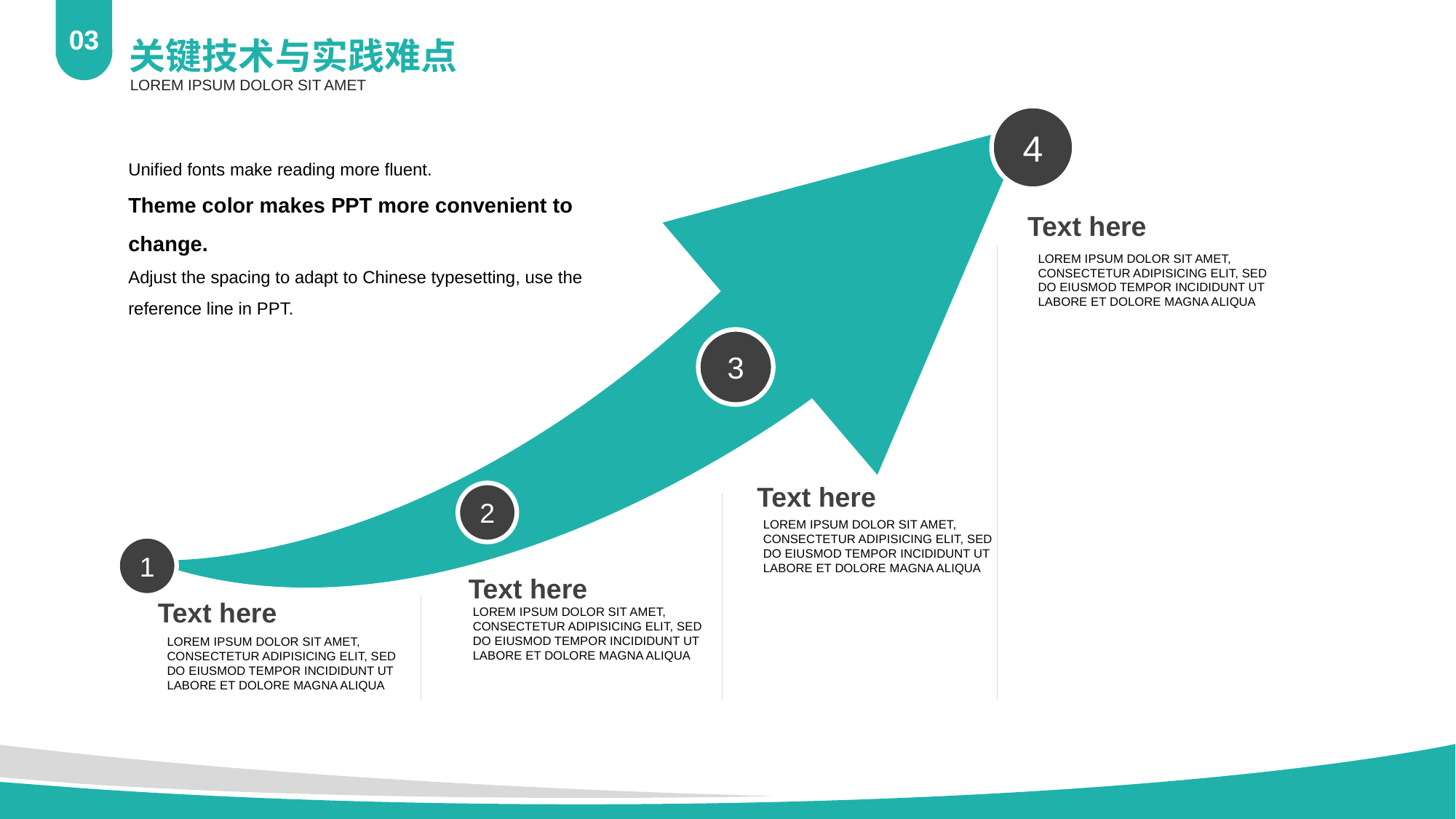

03
关键技术与实践难点
LOREM IPSUM DOLOR SIT AMET
4
Unified fonts make reading more fluent.
Theme color makes PPT more convenient to change.
Adjust the spacing to adapt to Chinese typesetting, use the reference line in PPT.

Text here
LOREM IPSUM DOLOR SIT AMET, CONSECTETUR ADIPISICING ELIT, SED DO EIUSMOD TEMPOR INCIDIDUNT UT LABORE ET DOLORE MAGNA ALIQUA
3
Text here
2
LOREM IPSUM DOLOR SIT AMET, CONSECTETUR ADIPISICING ELIT, SED DO EIUSMOD TEMPOR INCIDIDUNT UT LABORE ET DOLORE MAGNA ALIQUA
1
Text here
Text here
LOREM IPSUM DOLOR SIT AMET, CONSECTETUR ADIPISICING ELIT, SED DO EIUSMOD TEMPOR INCIDIDUNT UT LABORE ET DOLORE MAGNA ALIQUA
LOREM IPSUM DOLOR SIT AMET, CONSECTETUR ADIPISICING ELIT, SED DO EIUSMOD TEMPOR INCIDIDUNT UT LABORE ET DOLORE MAGNA ALIQUA